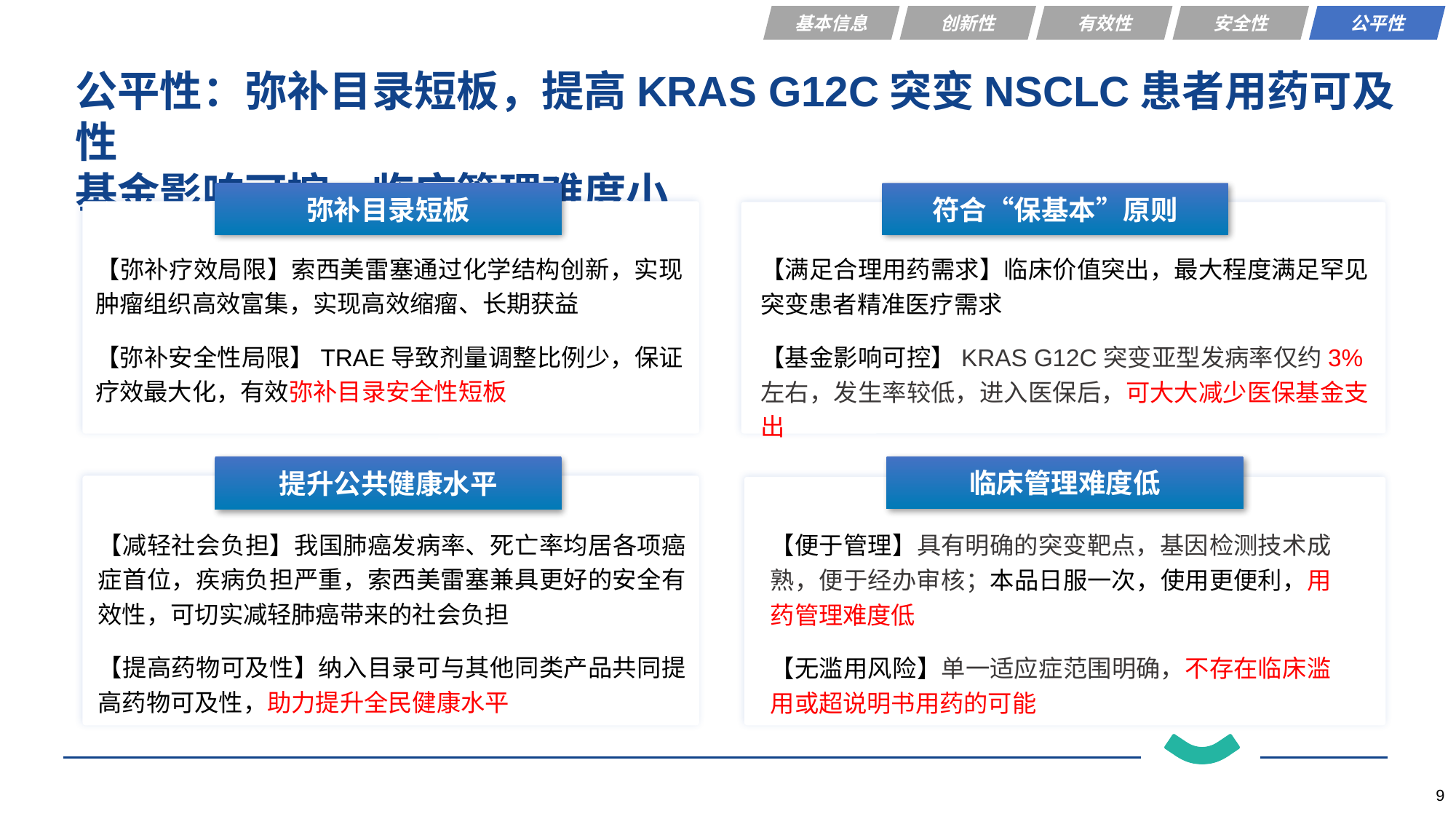

基本信息
创新性
有效性
安全性
公平性
# 公平性：弥补目录短板，提高KRAS G12C突变NSCLC患者用药可及性 基金影响可控、临床管理难度小
弥补目录短板
符合“保基本”原则

【弥补疗效局限】索西美雷塞通过化学结构创新，实现肿瘤组织高效富集，实现高效缩瘤、长期获益
【弥补安全性局限】TRAE导致剂量调整比例少，保证疗效最大化，有效弥补目录安全性短板
【满足合理用药需求】临床价值突出，最大程度满足罕见突变患者精准医疗需求
【基金影响可控】KRAS G12C突变亚型发病率仅约3%左右，发生率较低，进入医保后，可大大减少医保基金支出
提升公共健康水平

【减轻社会负担】我国肺癌发病率、死亡率均居各项癌症首位，疾病负担严重，索西美雷塞兼具更好的安全有效性，可切实减轻肺癌带来的社会负担
【提高药物可及性】纳入目录可与其他同类产品共同提高药物可及性，助力提升全民健康水平
临床管理难度低

【便于管理】具有明确的突变靶点，基因检测技术成熟，便于经办审核；本品日服一次，使用更便利，用药管理难度低
【无滥用风险】单一适应症范围明确，不存在临床滥用或超说明书用药的可能
9